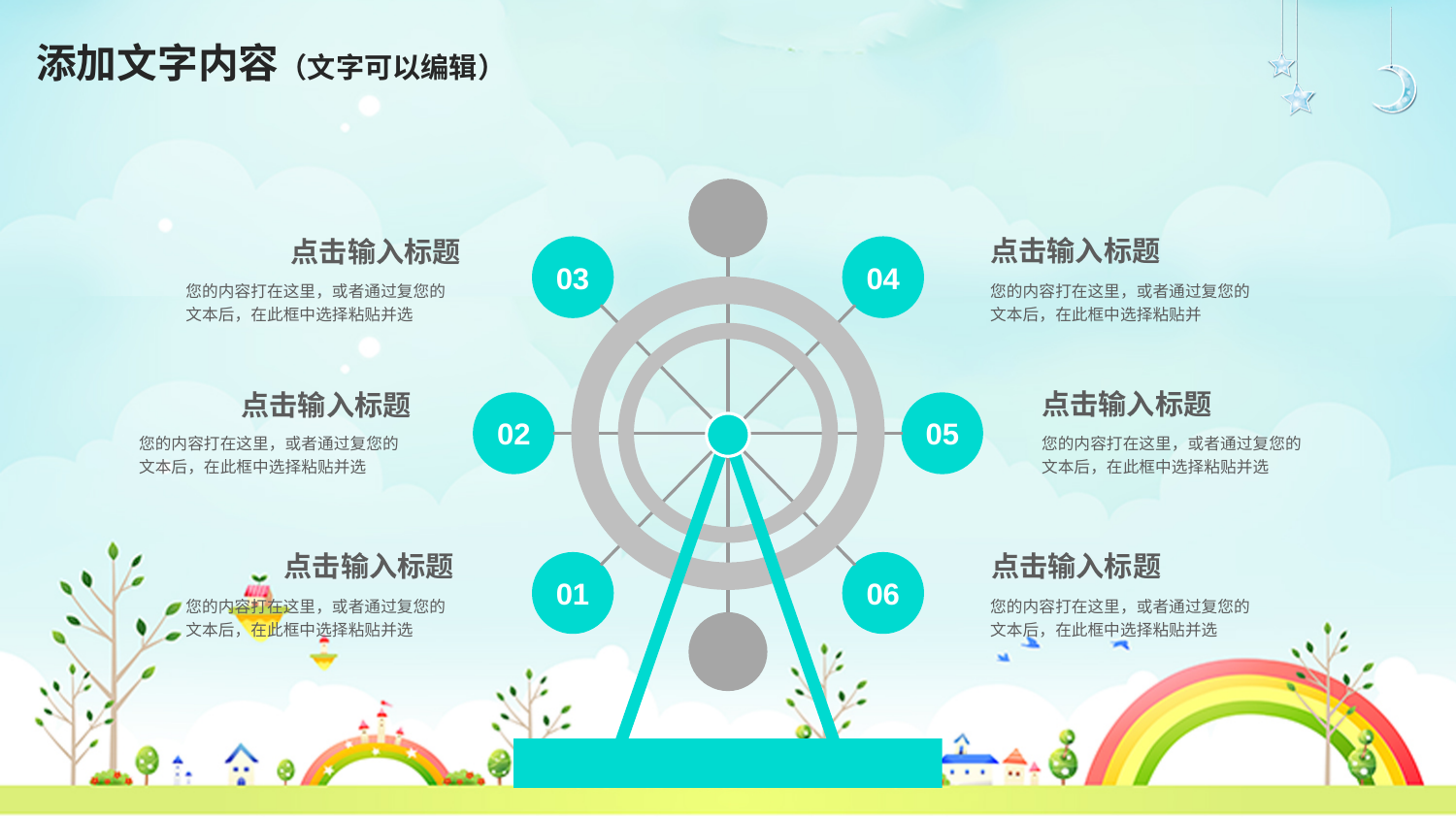

添加文字内容（文字可以编辑）

03
04

02
05

01
06

点击输入标题
您的内容打在这里，或者通过复您的文本后，在此框中选择粘贴并
点击输入标题
您的内容打在这里，或者通过复您的文本后，在此框中选择粘贴并选
点击输入标题
您的内容打在这里，或者通过复您的文本后，在此框中选择粘贴并选
点击输入标题
您的内容打在这里，或者通过复您的文本后，在此框中选择粘贴并选
点击输入标题
您的内容打在这里，或者通过复您的文本后，在此框中选择粘贴并选
点击输入标题
您的内容打在这里，或者通过复您的文本后，在此框中选择粘贴并选